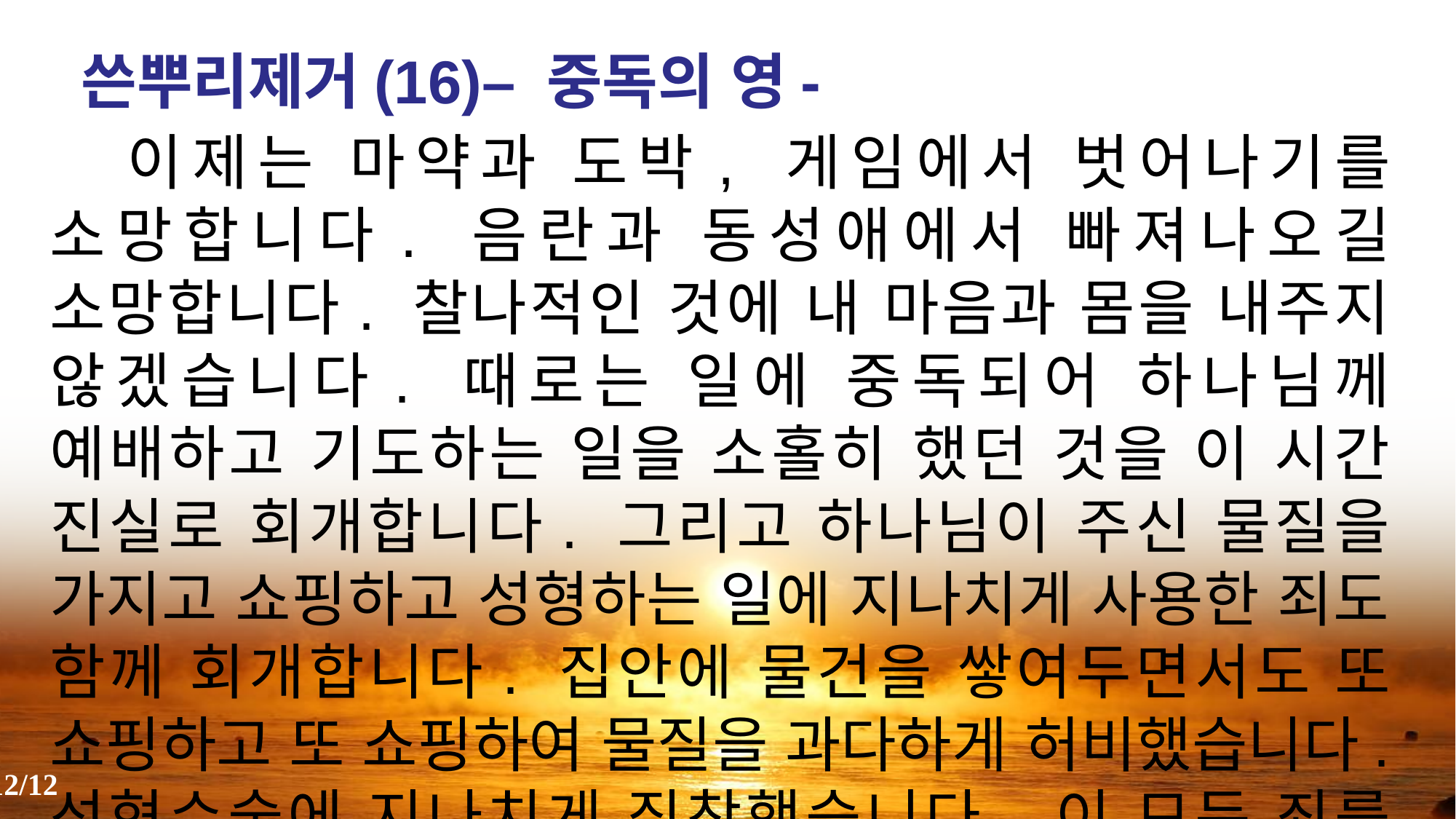

쓴뿌리제거(16)– 중독의 영-
  이제는 마약과 도박, 게임에서 벗어나기를 소망합니다. 음란과 동성애에서 빠져나오길 소망합니다. 찰나적인 것에 내 마음과 몸을 내주지 않겠습니다. 때로는 일에 중독되어 하나님께 예배하고 기도하는 일을 소홀히 했던 것을 이 시간 진실로 회개합니다. 그리고 하나님이 주신 물질을 가지고 쇼핑하고 성형하는 일에 지나치게 사용한 죄도 함께 회개합니다. 집안에 물건을 쌓여두면서도 또 쇼핑하고 또 쇼핑하여 물질을 과다하게 허비했습니다. 성형수술에 지나치게 집착했습니다. 이 모든 죄를 용서하여 주시옵소서.